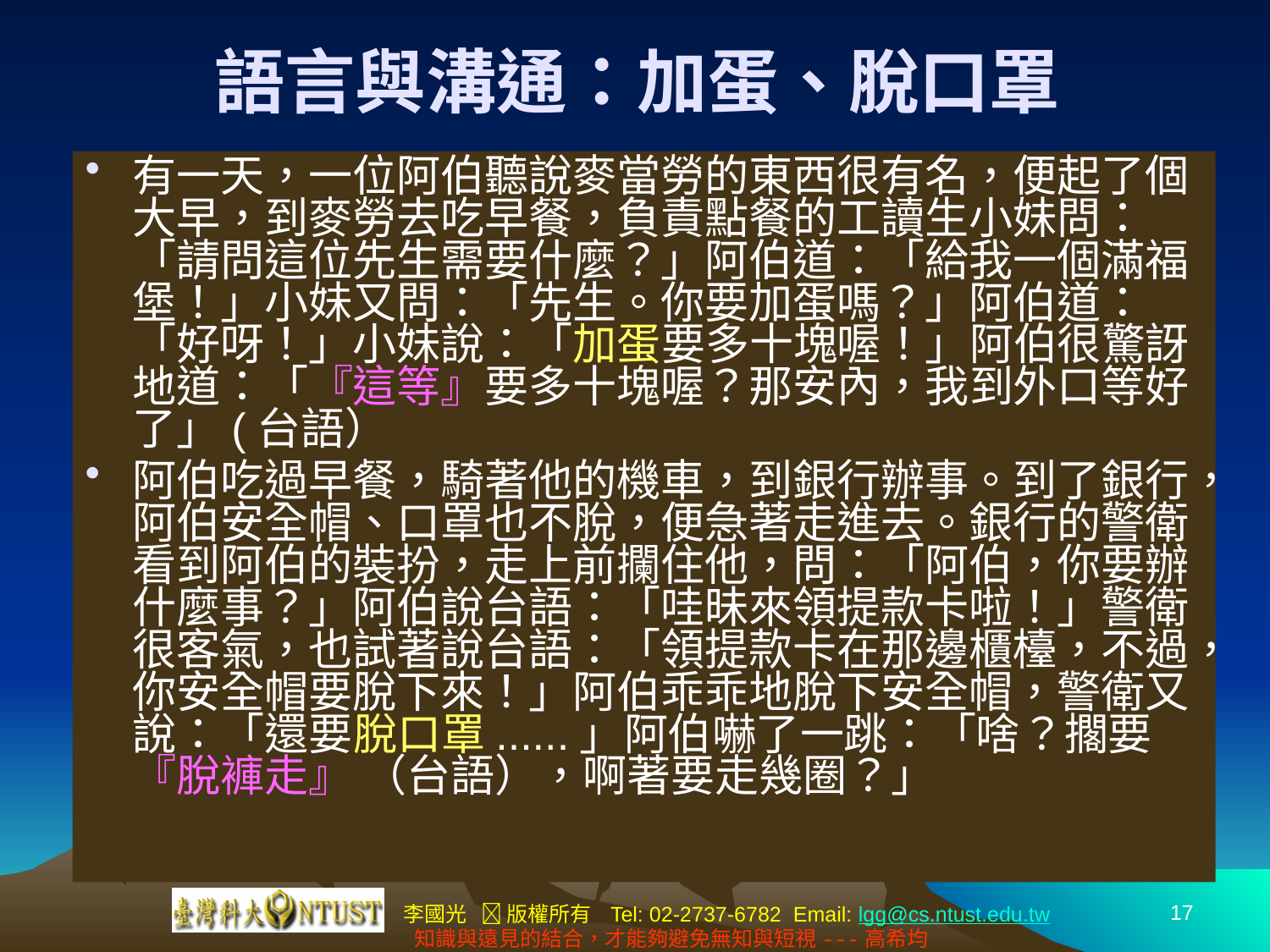

# 語言與溝通：加蛋、脫口罩
有一天，一位阿伯聽說麥當勞的東西很有名，便起了個大早，到麥勞去吃早餐，負責點餐的工讀生小妹問：「請問這位先生需要什麼？」阿伯道：「給我一個滿福堡！」小妹又問：「先生。你要加蛋嗎？」阿伯道：「好呀！」小妹說：「加蛋要多十塊喔！」阿伯很驚訝地道：「『這等』要多十塊喔？那安內，我到外口等好了」(台語）
阿伯吃過早餐，騎著他的機車，到銀行辦事。到了銀行，阿伯安全帽、口罩也不脫，便急著走進去。銀行的警衛看到阿伯的裝扮，走上前攔住他，問：「阿伯，你要辦什麼事？」阿伯說台語：「哇昧來領提款卡啦！」警衛很客氣，也試著說台語：「領提款卡在那邊櫃檯，不過，你安全帽要脫下來！」阿伯乖乖地脫下安全帽，警衛又說：「還要脫口罩......」阿伯嚇了一跳：「啥？擱要『脫褲走』 （台語），啊著要走幾圈？」
17